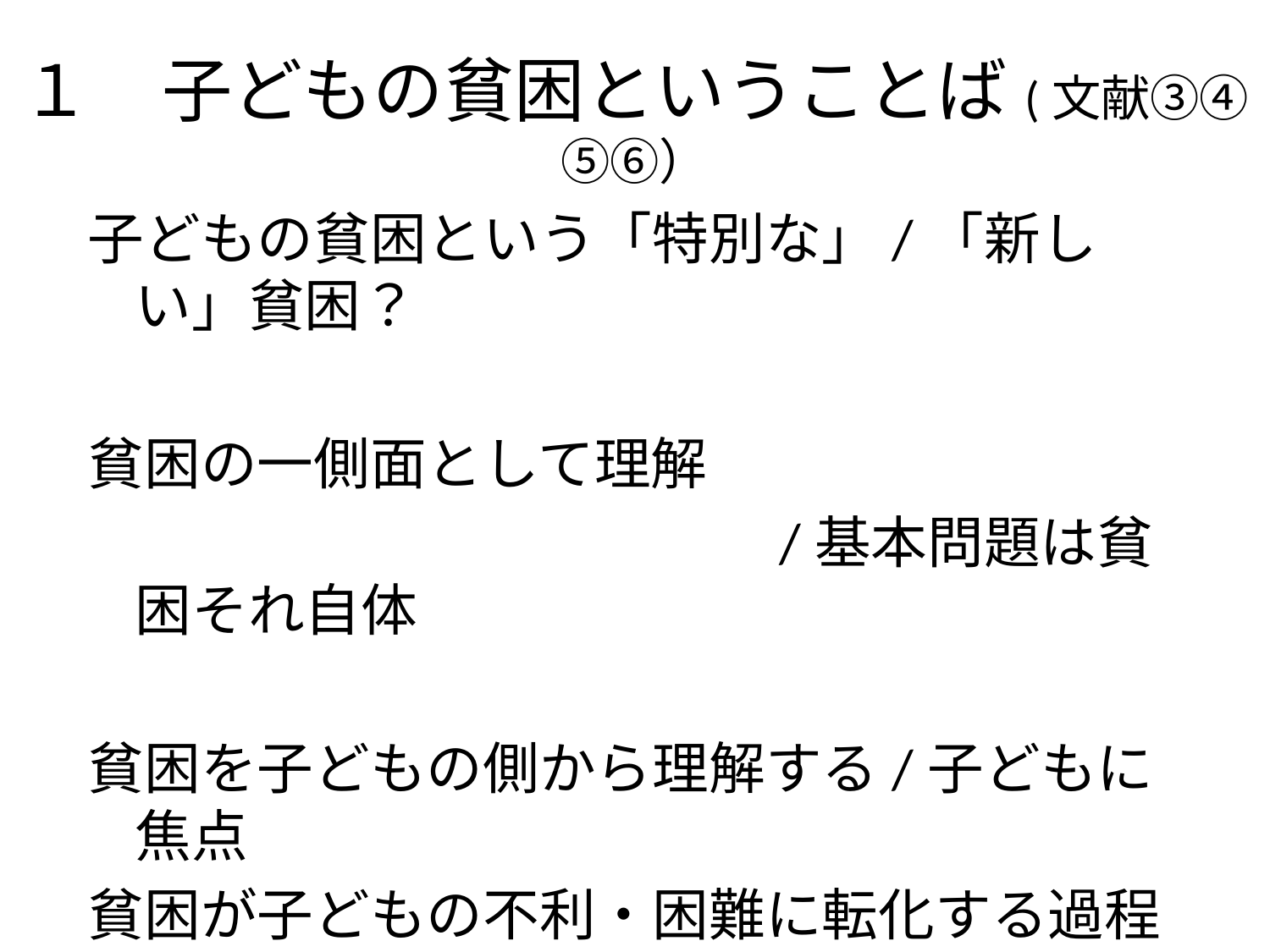

１　子どもの貧困ということば(文献③④⑤⑥）
子どもの貧困という「特別な」/「新しい」貧困？

貧困の一側面として理解
　　　　　　　　　　　　/基本問題は貧困それ自体

貧困を子どもの側から理解する/子どもに焦点
貧困が子どもの不利・困難に転化する過程
反貧困政策・実践としての「子ども政策・実践」